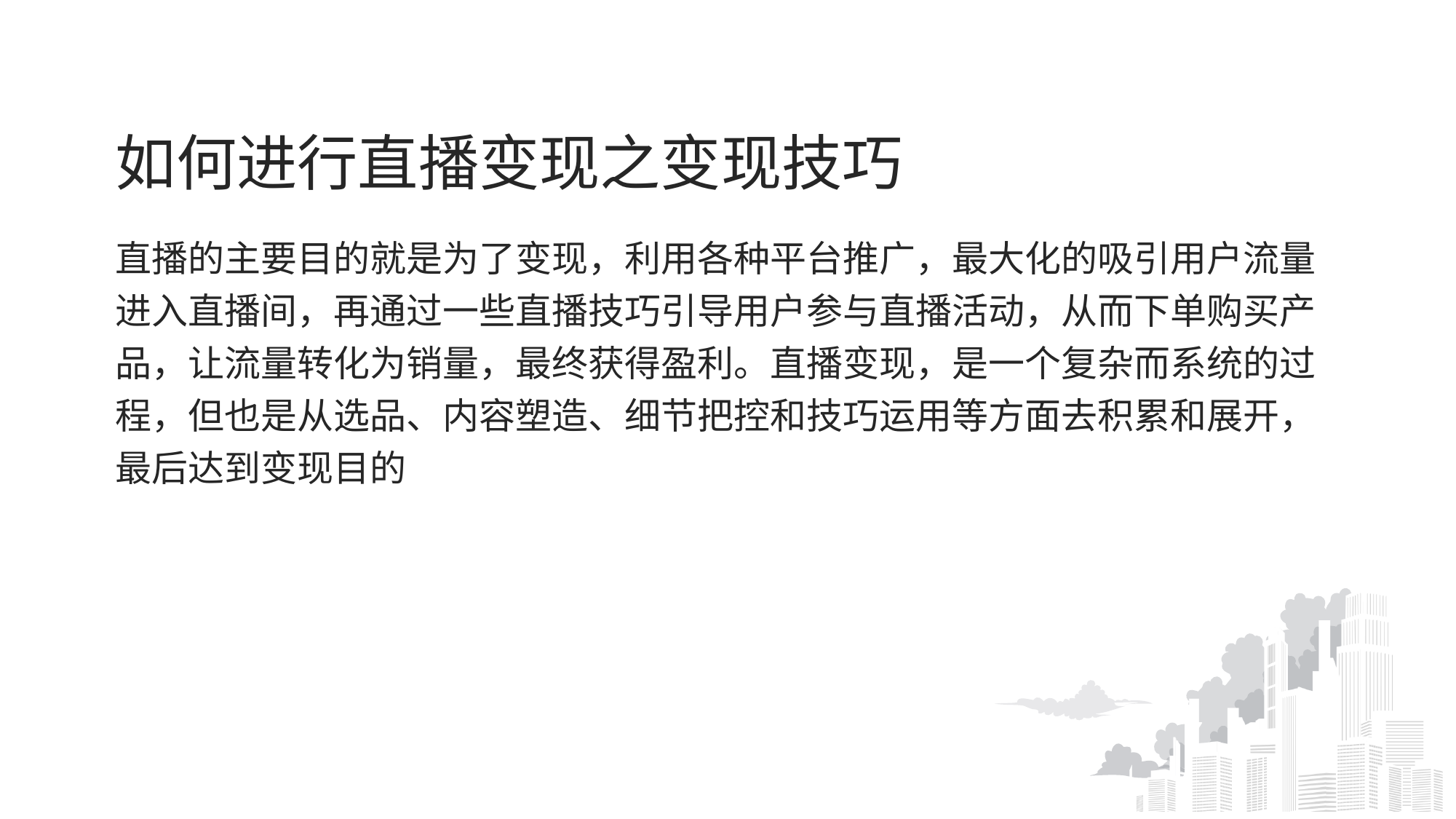

# 如何进行直播变现之变现技巧
直播的主要目的就是为了变现，利用各种平台推广，最大化的吸引用户流量进入直播间，再通过一些直播技巧引导用户参与直播活动，从而下单购买产品，让流量转化为销量，最终获得盈利。直播变现，是一个复杂而系统的过程，但也是从选品、内容塑造、细节把控和技巧运用等方面去积累和展开，最后达到变现目的